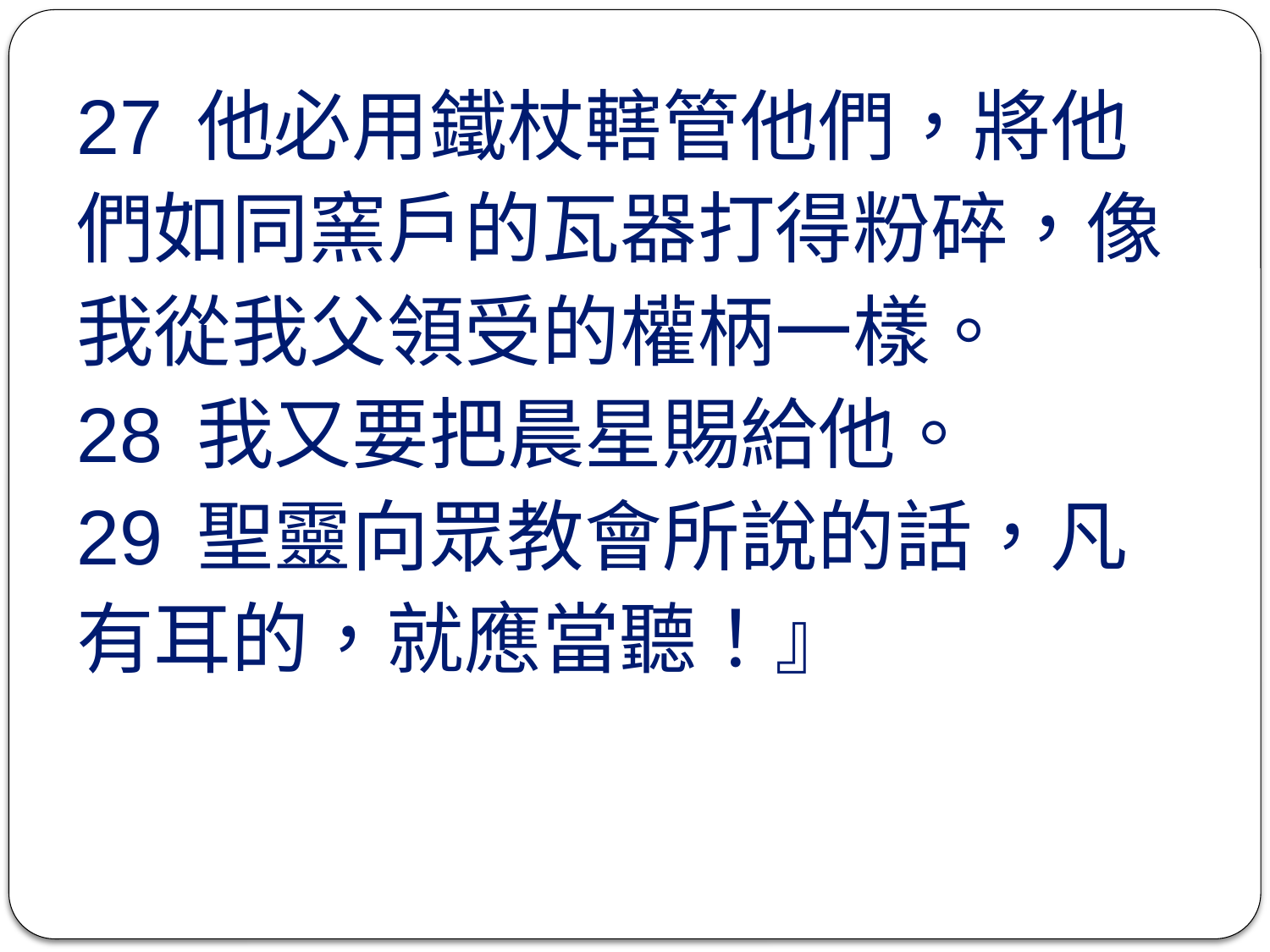

27 他必用鐵杖轄管他們，將他們如同窯戶的瓦器打得粉碎，像我從我父領受的權柄一樣。 28 我又要把晨星賜給他。 29 聖靈向眾教會所說的話，凡有耳的，就應當聽！』